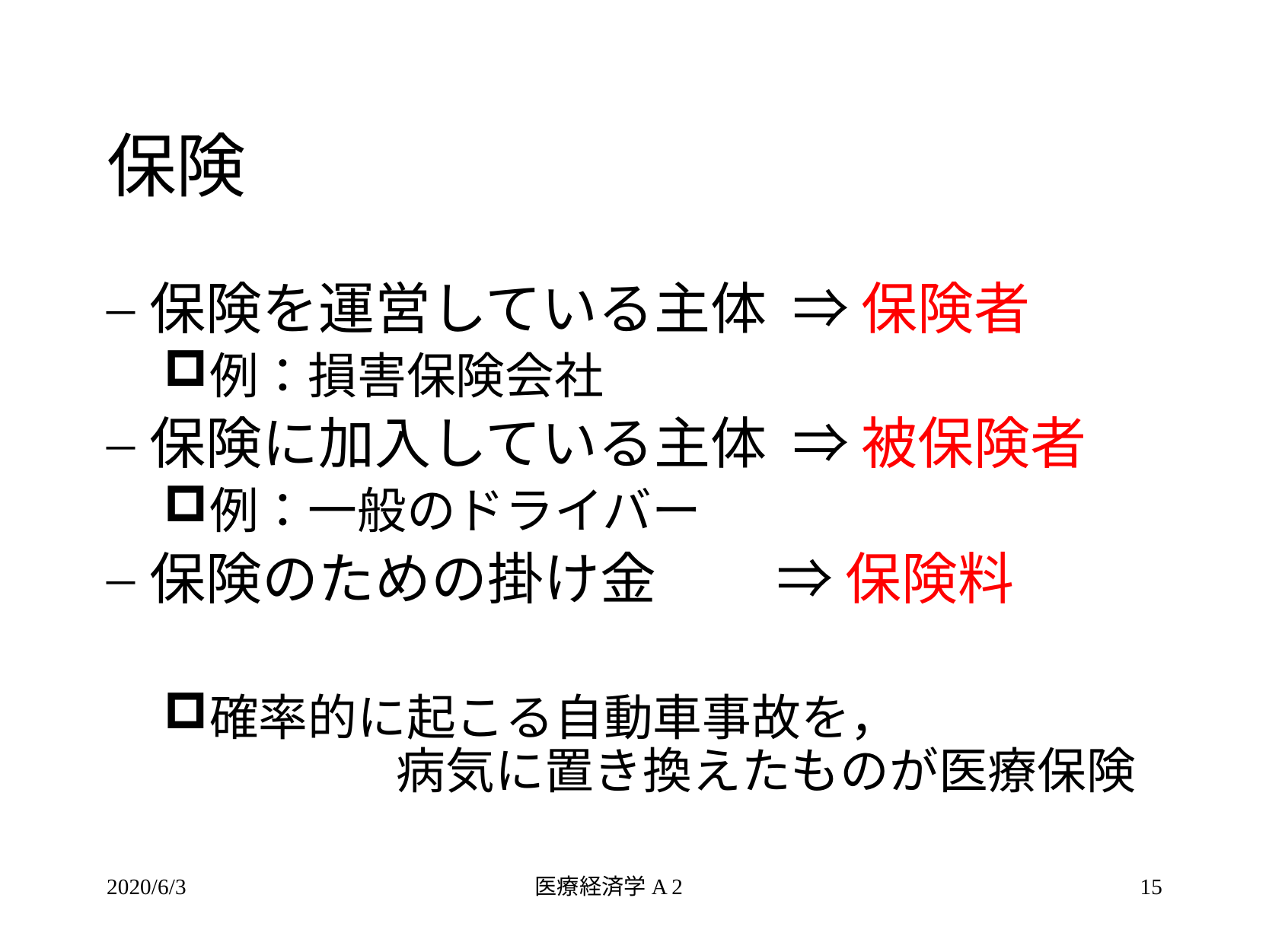

保険
保険を運営している主体  ⇒ 保険者
例：損害保険会社
保険に加入している主体  ⇒ 被保険者
例：一般のドライバー
保険のための掛け金	　⇒ 保険料

確率的に起こる自動車事故を，
　　　　病気に置き換えたものが医療保険
2020/6/3
医療経済学A 2
15